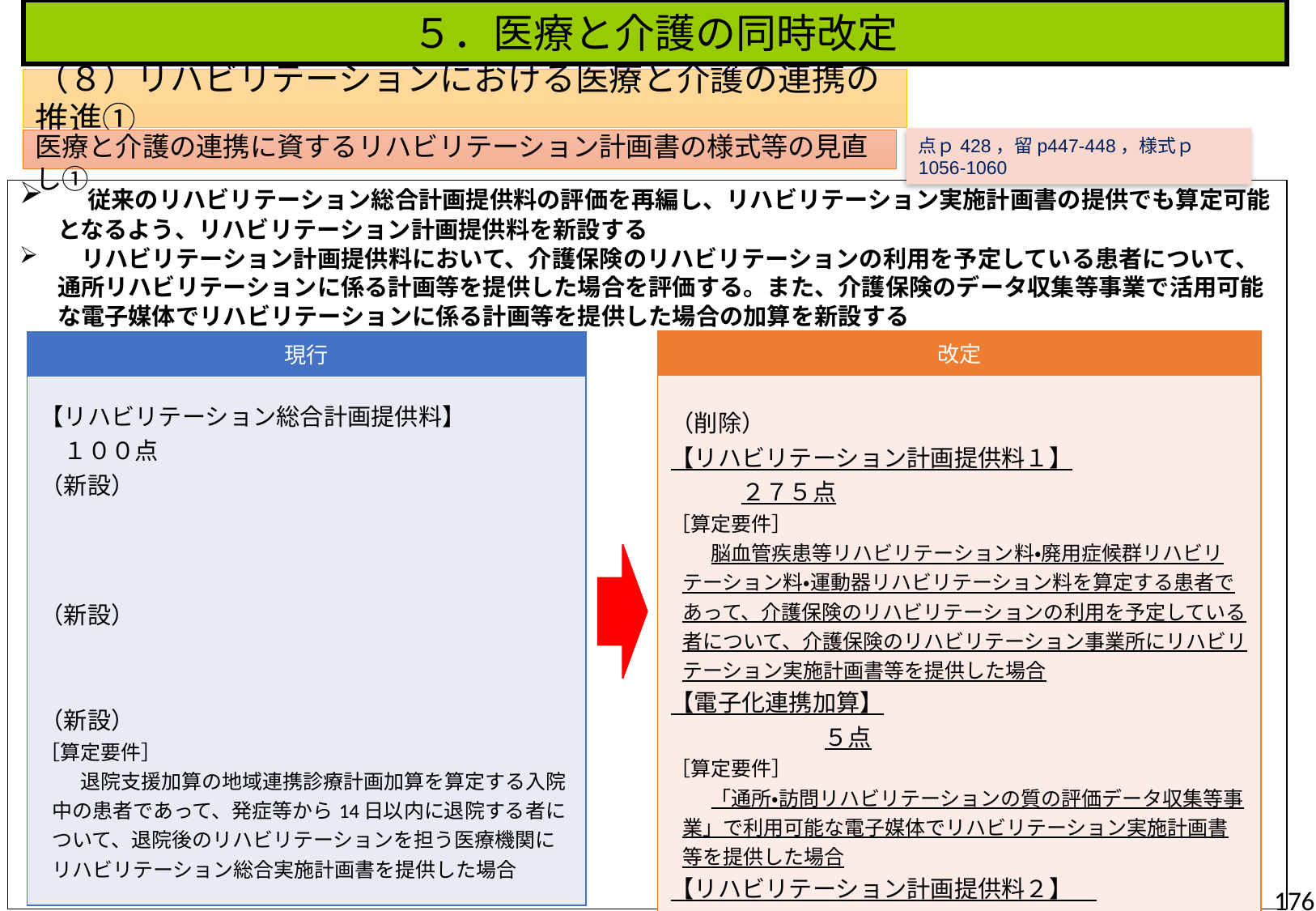

５．医療と介護の同時改定
（８）リハビリテーションにおける医療と介護の連携の推進①
点ｐ428，留p447-448，様式ｐ1056-1060
医療と介護の連携に資するリハビリテーション計画書の様式等の見直し①
　従来のリハビリテーション総合計画提供料の評価を再編し、リハビリテーション実施計画書の提供でも算定可能となるよう、リハビリテーション計画提供料を新設する
　リハビリテーション計画提供料において、介護保険のリハビリテーションの利用を予定している患者について、通所リハビリテーションに係る計画等を提供した場合を評価する。また、介護保険のデータ収集等事業で活用可能な電子媒体でリハビリテーションに係る計画等を提供した場合の加算を新設する

| 改定 |
| --- |
| （削除） 【リハビリテーション計画提供料１】　　　　　　　　　　２７５点 ［算定要件］ 　　脳血管疾患等リハビリテーション料・廃用症候群リハビリテーション料・運動器リハビリテーション料を算定する患者であって、介護保険のリハビリテーションの利用を予定している者について、介護保険のリハビリテーション事業所にリハビリテーション実施計画書等を提供した場合 【電子化連携加算】　　　　　　　　　　　　　　　　　　　　　５点 ［算定要件］ 　　「通所・訪問リハビリテーションの質の評価データ収集等事業」で利用可能な電子媒体でリハビリテーション実施計画書等を提供した場合 【リハビリテーション計画提供料２】　　　　　　　　　　１００点 ［算定要件］ 　　入退院支援加算の地域連携診療計画加算を算定する入院中の患者であって、発症等から14日以内に退院する者について、退院後のリハビリテーションを担う医療機関にリハビリテーション実施計画書等を提供した場合 |
| 現行 |
| --- |
| 【リハビリテーション総合計画提供料】　　　　　１００点 （新設） （新設） （新設） ［算定要件］ 　　退院支援加算の地域連携診療計画加算を算定する入院中の患者であって、発症等から14日以内に退院する者について、退院後のリハビリテーションを担う医療機関にリハビリテーション総合実施計画書を提供した場合 |

176